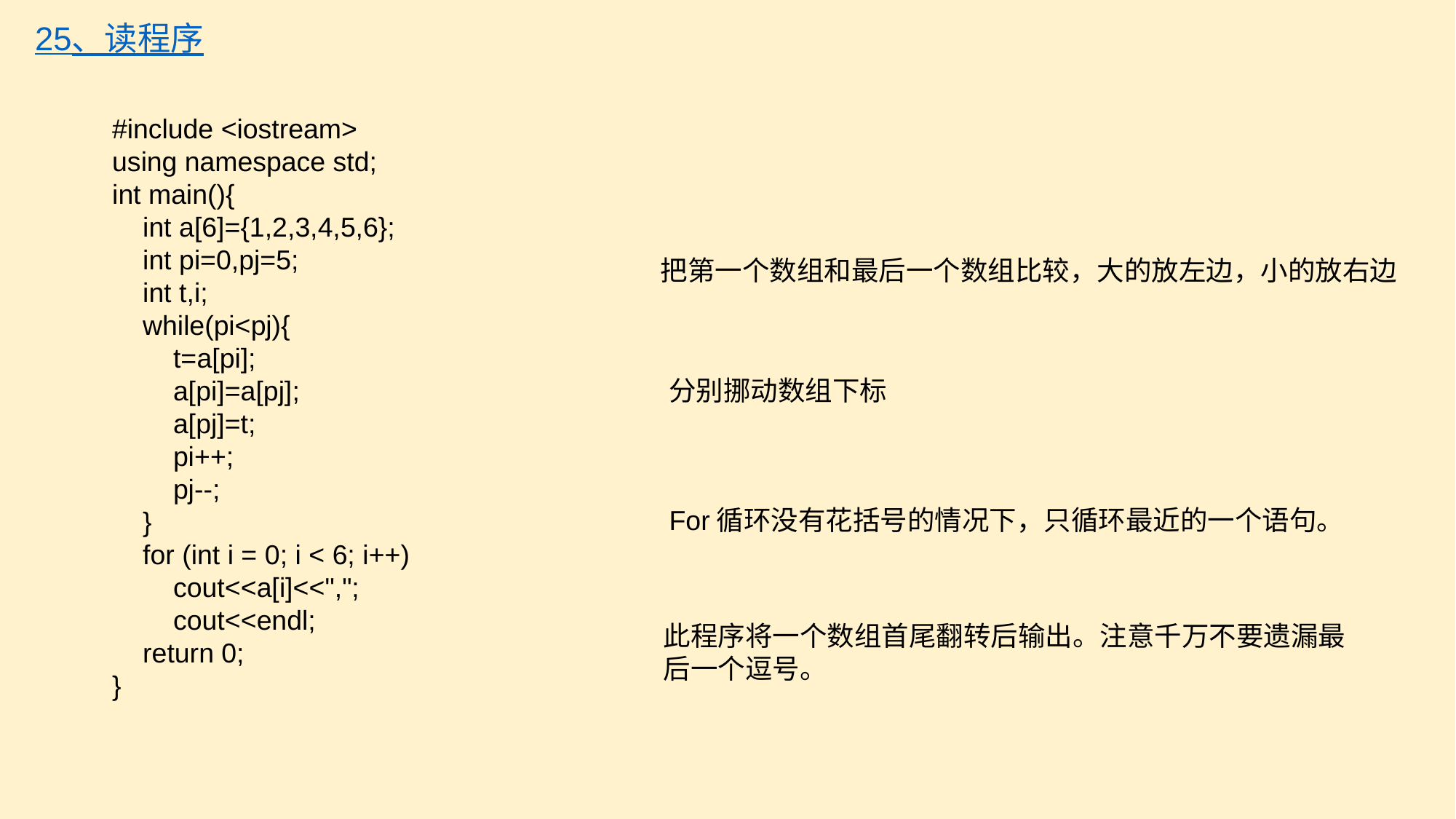

25、读程序
#include <iostream>
using namespace std;
int main(){
    int a[6]={1,2,3,4,5,6};
    int pi=0,pj=5;
    int t,i;
    while(pi<pj){
        t=a[pi];
        a[pi]=a[pj];
        a[pj]=t;
        pi++;
        pj--;
    }
    for (int i = 0; i < 6; i++)
        cout<<a[i]<<",";
        cout<<endl;
    return 0;
}
把第一个数组和最后一个数组比较，大的放左边，小的放右边
分别挪动数组下标
For循环没有花括号的情况下，只循环最近的一个语句。
此程序将一个数组首尾翻转后输出。注意千万不要遗漏最后一个逗号。